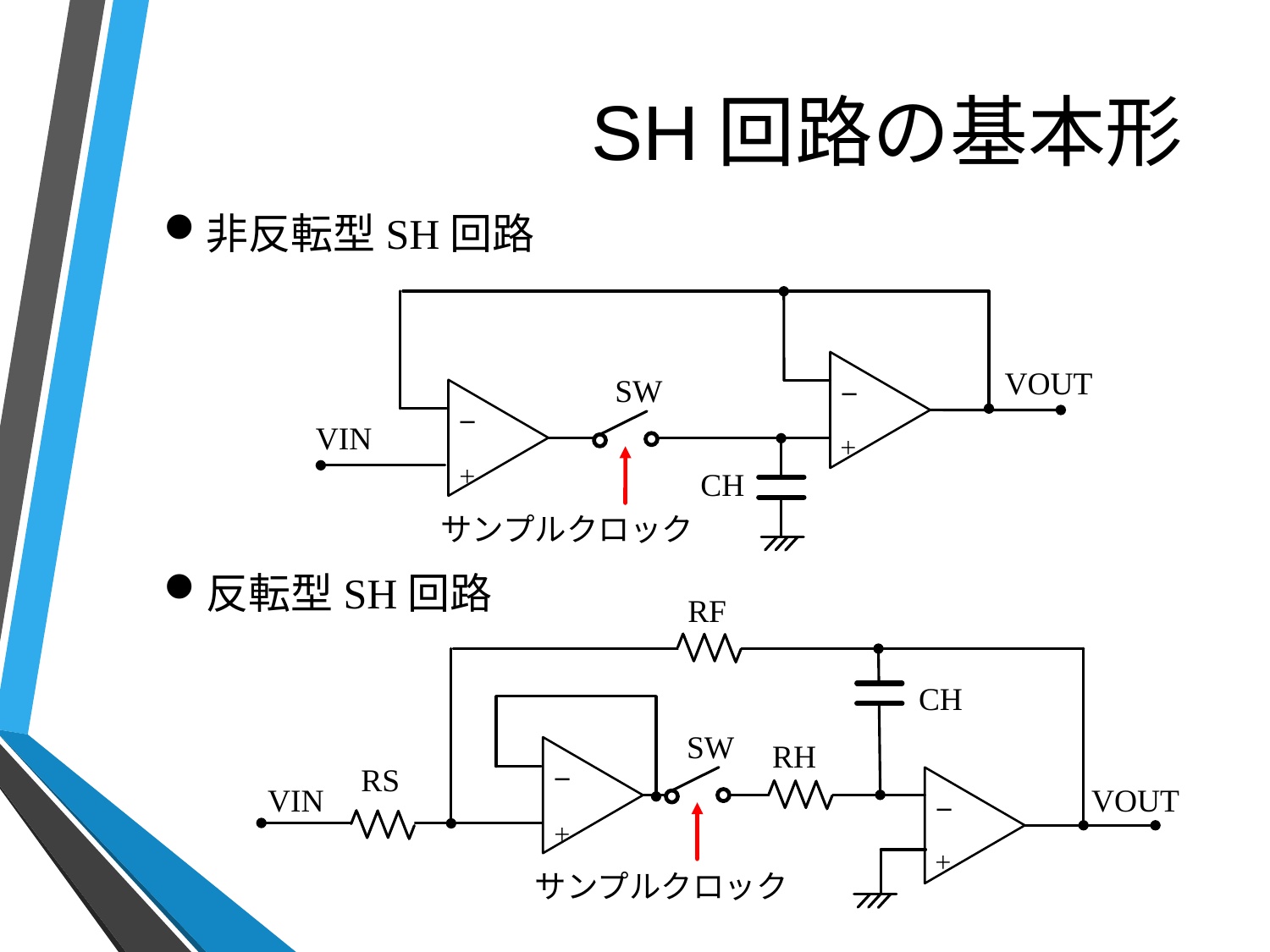

# SH回路の基本形
非反転型SH回路

反転型SH回路
－
＋

VOUT
SW
－
＋

VIN
CH

サンプルクロック
RF

CH

SW
RH
－
＋

RS

－
＋

VIN
VOUT

サンプルクロック